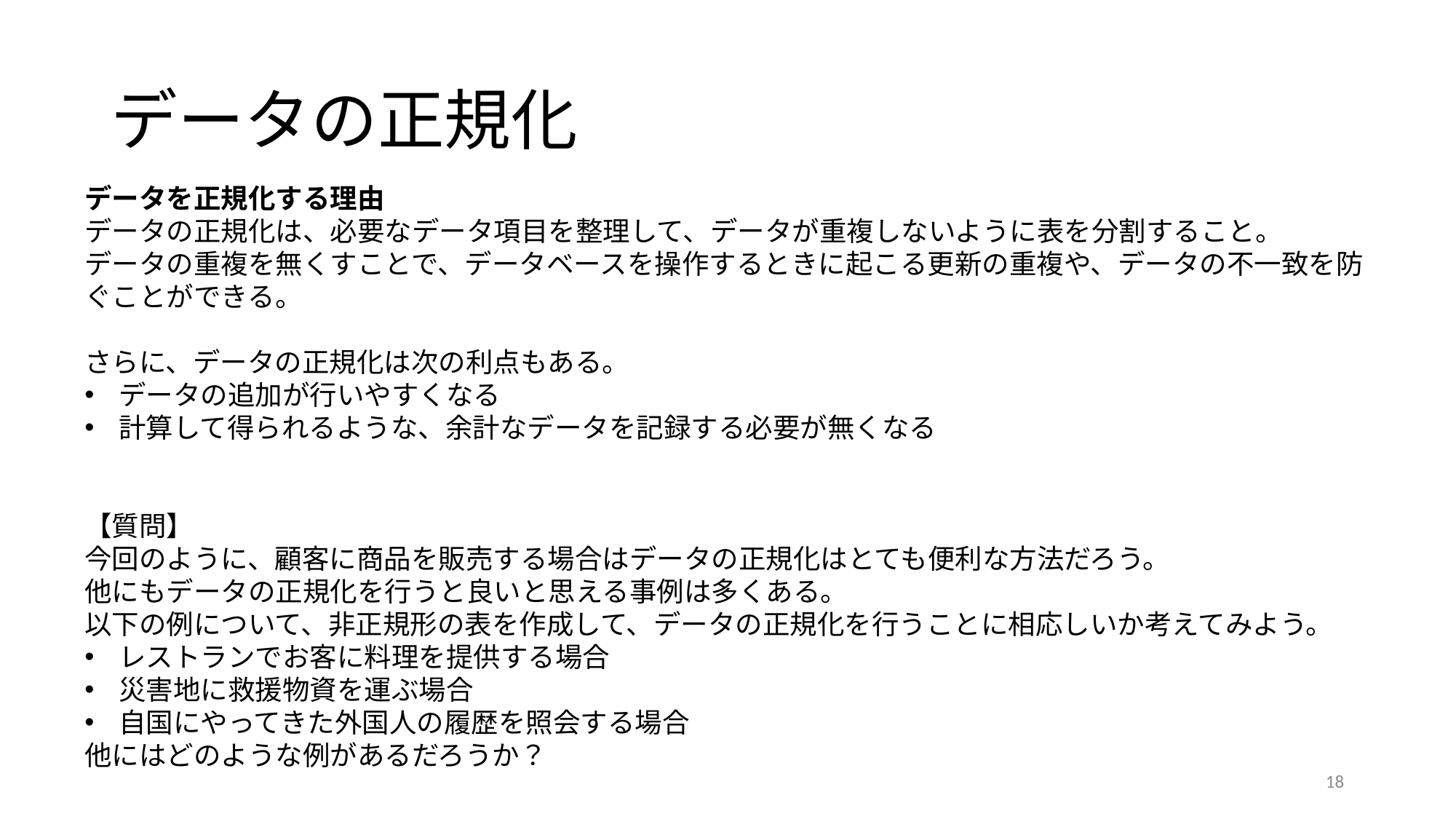

# データの正規化
データを正規化する理由
データの正規化は、必要なデータ項目を整理して、データが重複しないように表を分割すること。
データの重複を無くすことで、データベースを操作するときに起こる更新の重複や、データの不一致を防ぐことができる。

さらに、データの正規化は次の利点もある。
データの追加が行いやすくなる
計算して得られるような、余計なデータを記録する必要が無くなる

【質問】
今回のように、顧客に商品を販売する場合はデータの正規化はとても便利な方法だろう。
他にもデータの正規化を行うと良いと思える事例は多くある。
以下の例について、非正規形の表を作成して、データの正規化を行うことに相応しいか考えてみよう。
レストランでお客に料理を提供する場合
災害地に救援物資を運ぶ場合
自国にやってきた外国人の履歴を照会する場合
他にはどのような例があるだろうか？
18